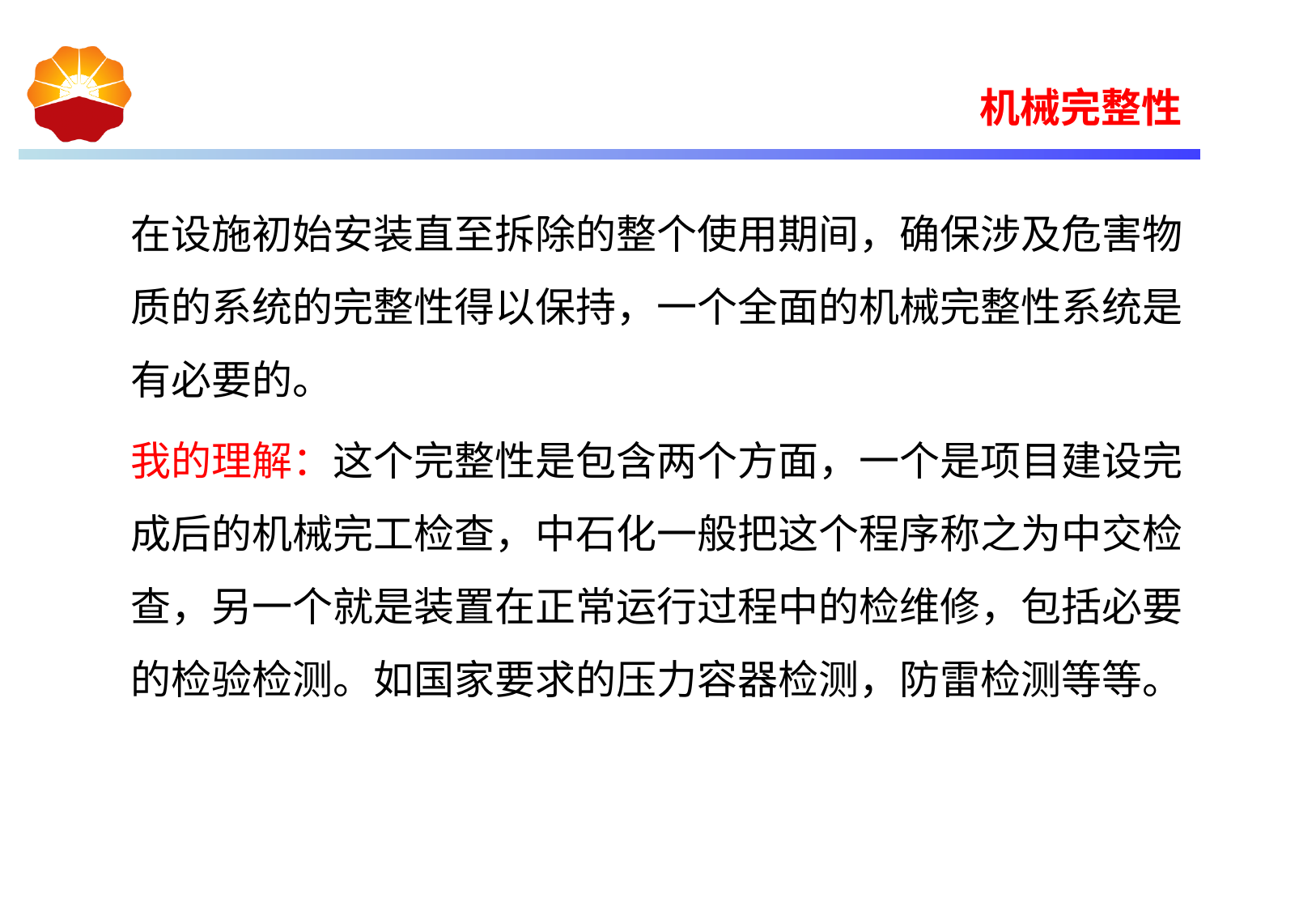

机械完整性
在设施初始安装直至拆除的整个使用期间，确保涉及危害物质的系统的完整性得以保持，一个全面的机械完整性系统是有必要的。
我的理解：这个完整性是包含两个方面，一个是项目建设完成后的机械完工检查，中石化一般把这个程序称之为中交检查，另一个就是装置在正常运行过程中的检维修，包括必要的检验检测。如国家要求的压力容器检测，防雷检测等等。